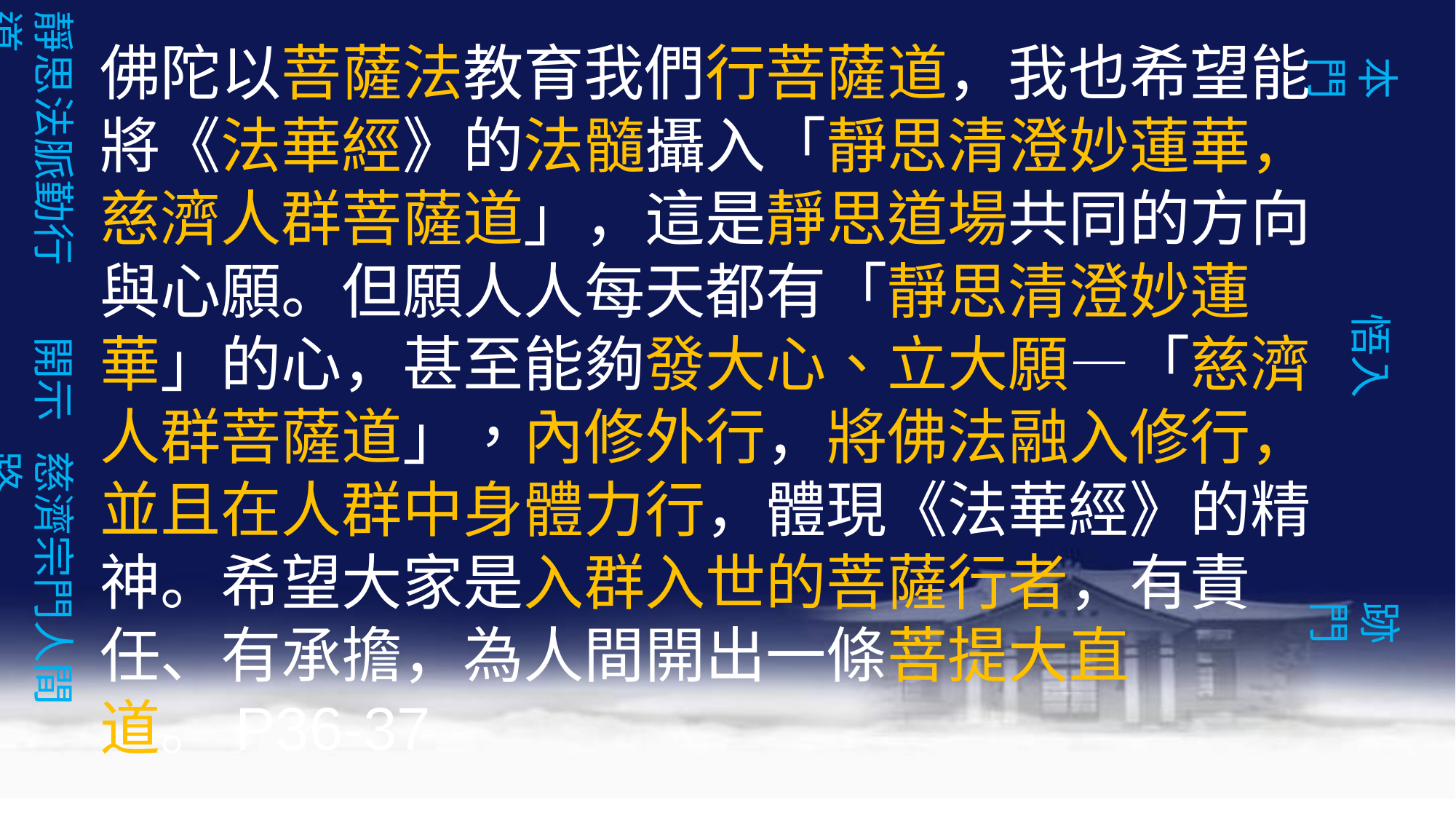

靜思法脈勤行道
佛陀以菩薩法教育我們行菩薩道，我也希望能將《法華經》的法髓攝入「靜思清澄妙蓮華，慈濟人群菩薩道」，這是靜思道場共同的方向與心願。但願人人每天都有「靜思清澄妙蓮華」的心，甚至能夠發大心、立大願—「慈濟人群菩薩道」，內修外行，將佛法融入修行，並且在人群中身體力行，體現《法華經》的精神。希望大家是入群入世的菩薩行者，有責任、有承擔，為人間開出一條菩提大直道。P36-37
本門
悟入
開示
慈濟宗門人間路
跡門